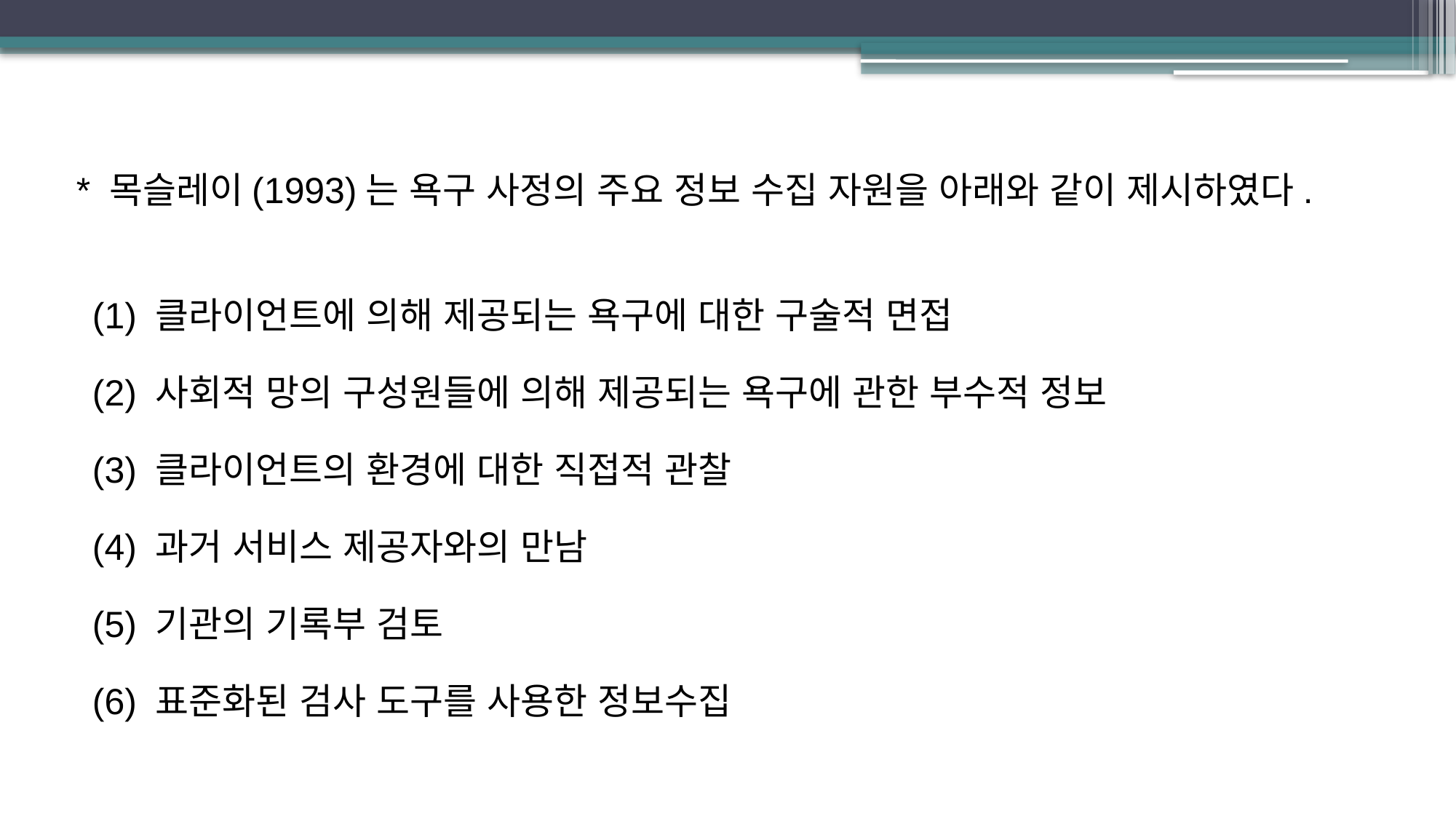

* 목슬레이(1993)는 욕구 사정의 주요 정보 수집 자원을 아래와 같이 제시하였다.
        (1) 클라이언트에 의해 제공되는 욕구에 대한 구술적 면접
        (2) 사회적 망의 구성원들에 의해 제공되는 욕구에 관한 부수적 정보
        (3) 클라이언트의 환경에 대한 직접적 관찰
        (4) 과거 서비스 제공자와의 만남
        (5) 기관의 기록부 검토
        (6) 표준화된 검사 도구를 사용한 정보수집